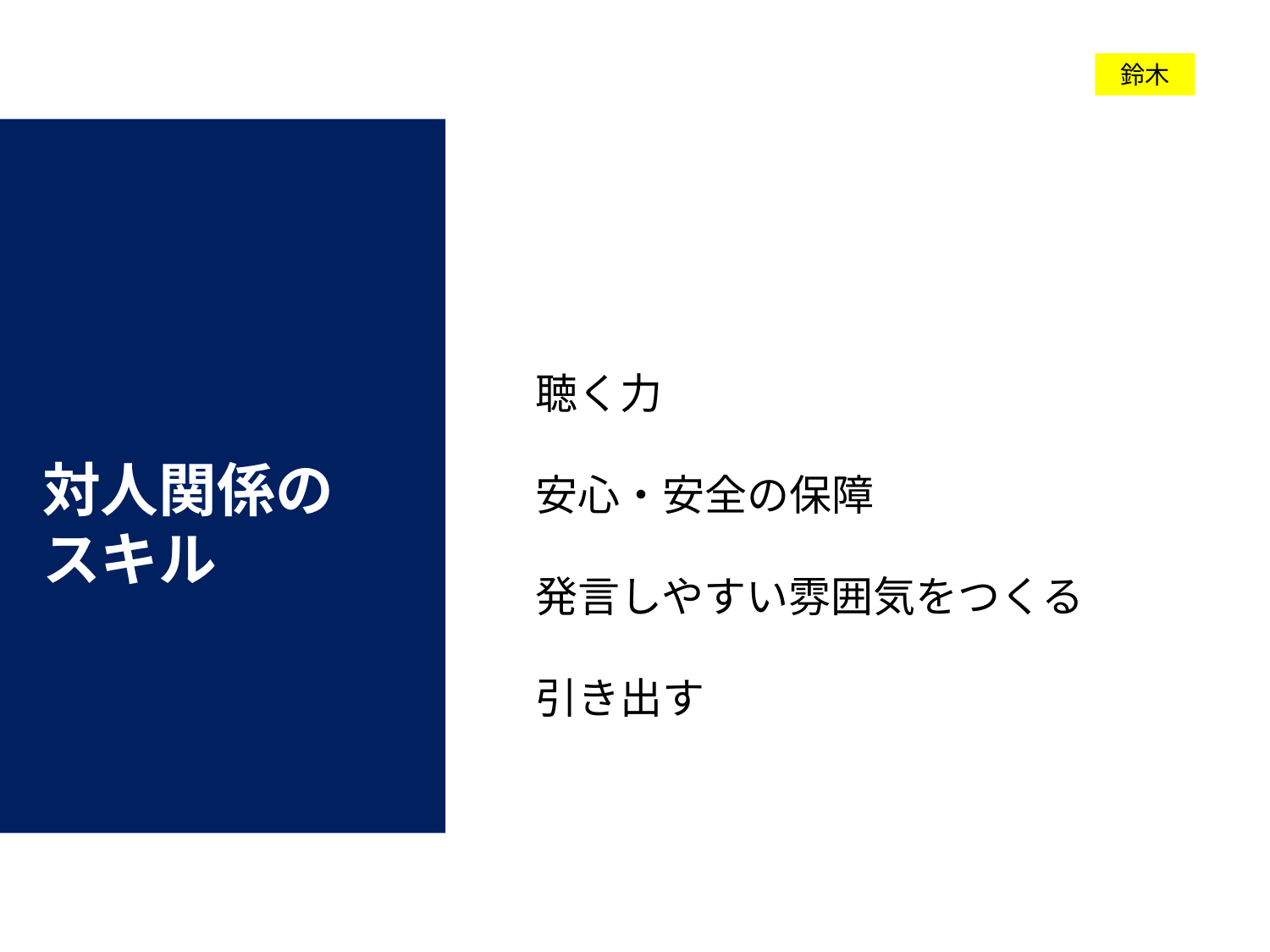

鈴木

聴く力

安心・安全の保障

発言しやすい雰囲気をつくる

引き出す
対人関係の
スキル